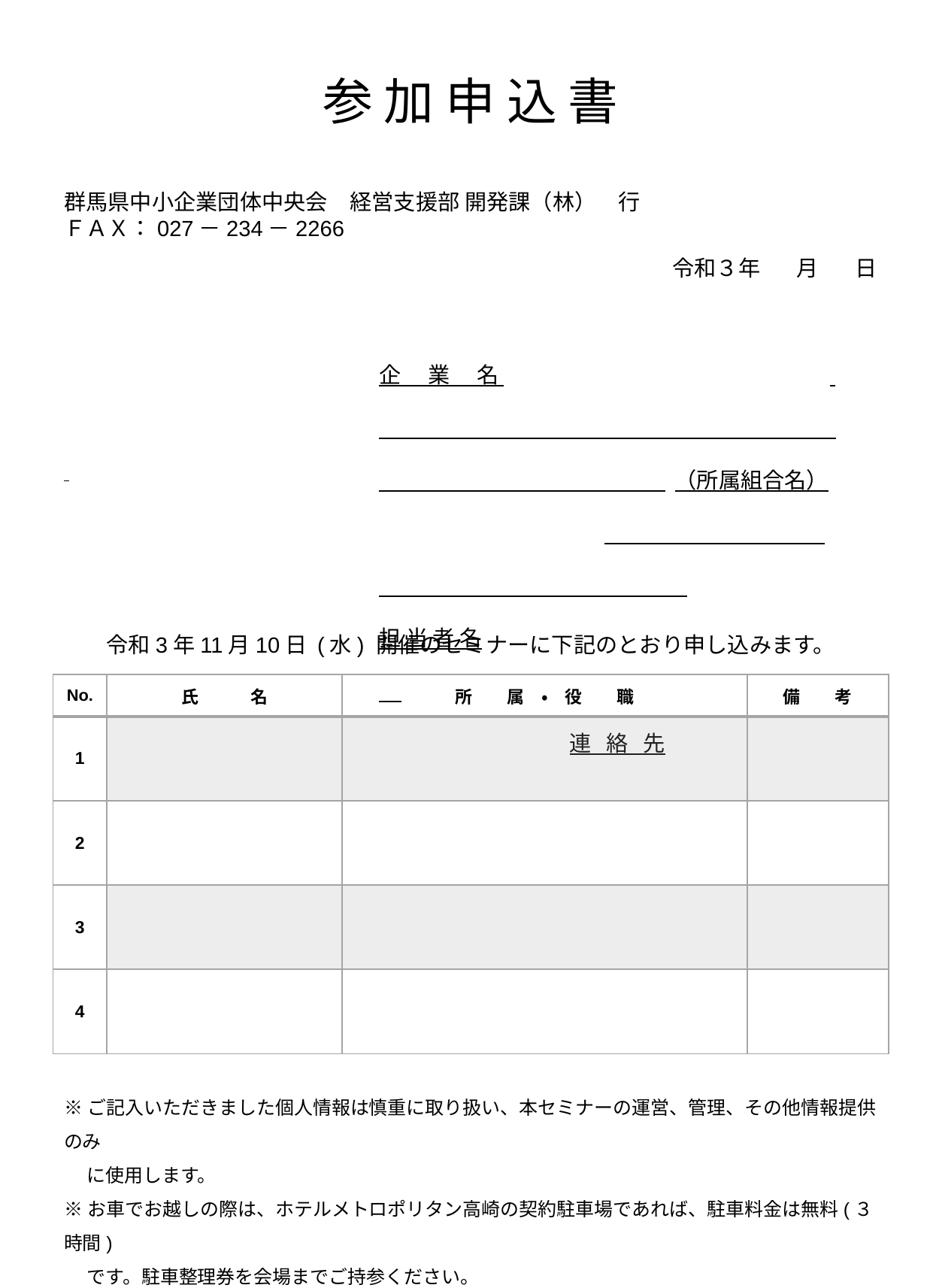

参 加 申 込 書

群馬県中小企業団体中央会　経営支援部 開発課（林）　行
ＦＡＸ：027－234－2266

令和３年 　  月   　日

令和3年11月10日 (水) 開催のセミナーに下記のとおり申し込みます。

企　 業　 名 			                                                                　　　　　　　　　　　　　　　　　　           （所属組合名）
担 当 者 名				　　　　　　　　　　　　　　　　　　                                                    連   絡   先
| No. | 氏　　　名 | 所　　属　・　役　　職 | 備　　考 |
| --- | --- | --- | --- |
| 1 |  |  |  |
| 2 |  |  |  |
| 3 |  |  |  |
| 4 |  |  |  |
※ご記入いただきました個人情報は慎重に取り扱い、本セミナーの運営、管理、その他情報提供のみ
　 に使用します。
※お車でお越しの際は、ホテルメトロポリタン高崎の契約駐車場であれば、駐車料金は無料(３時間)
　 です。駐車整理券を会場までご持参ください。